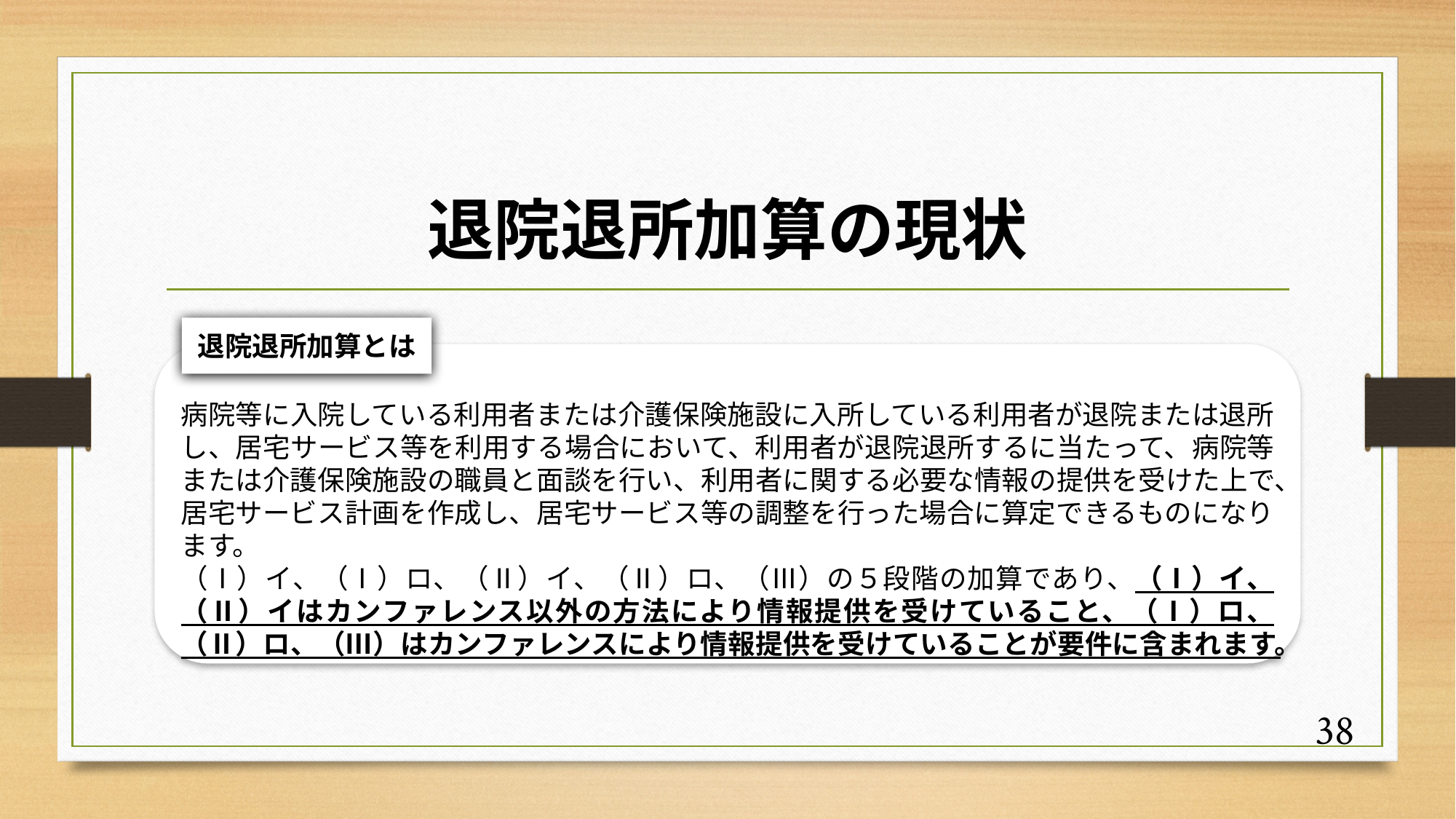

# 退院退所加算の現状
退院退所加算とは

病院等に入院している利用者または介護保険施設に入所している利用者が退院または退所し、居宅サービス等を利用する場合において、利用者が退院退所するに当たって、病院等または介護保険施設の職員と面談を行い、利用者に関する必要な情報の提供を受けた上で、居宅サービス計画を作成し、居宅サービス等の調整を行った場合に算定できるものになります。
（Ⅰ）イ、（Ⅰ）ロ、（Ⅱ）イ、（Ⅱ）ロ、（Ⅲ）の５段階の加算であり、（Ⅰ）イ、（Ⅱ）イはカンファレンス以外の方法により情報提供を受けていること、（Ⅰ）ロ、（Ⅱ）ロ、（Ⅲ）はカンファレンスにより情報提供を受けていることが要件に含まれます。
38